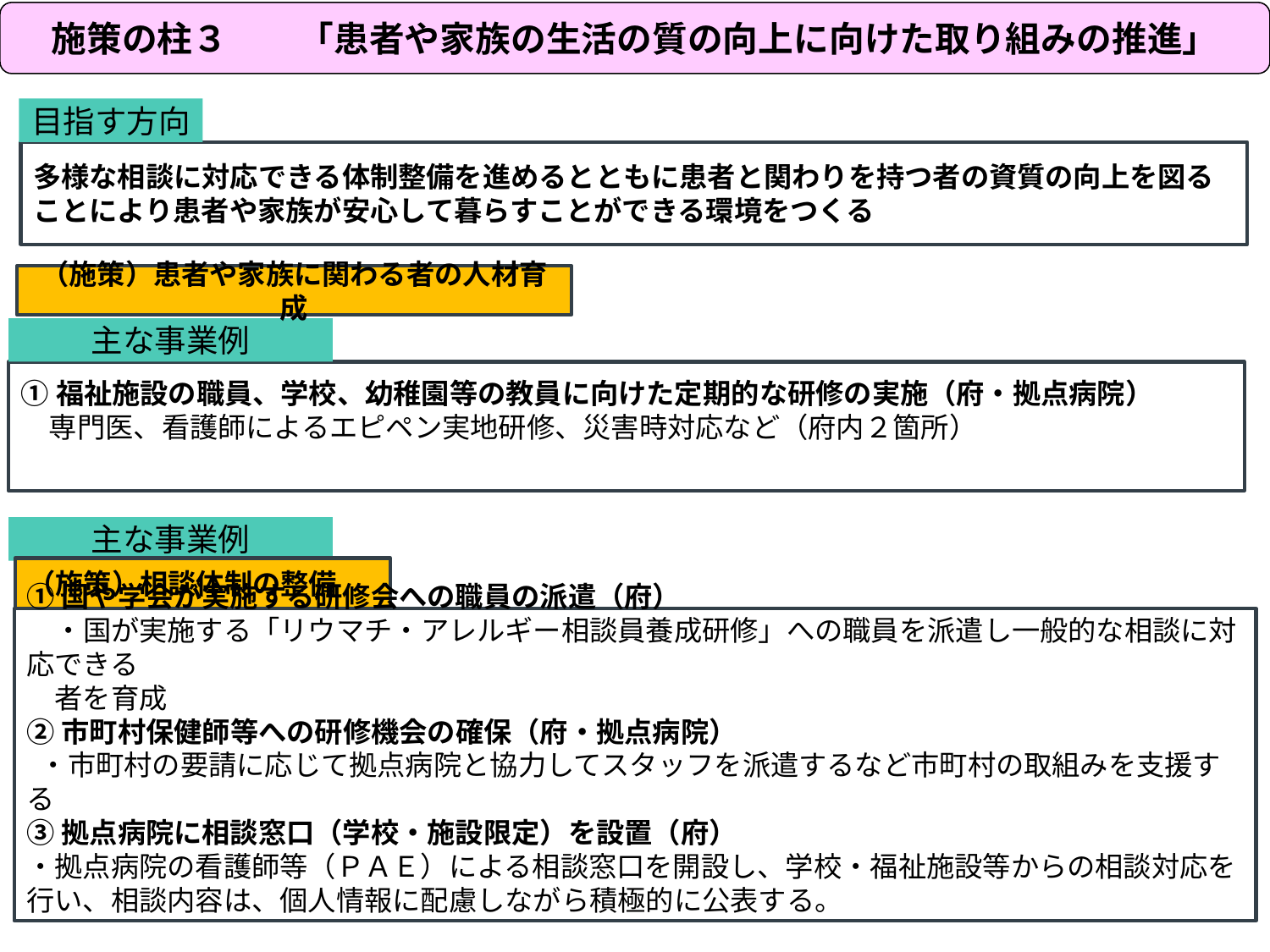

施策の柱３　　「患者や家族の生活の質の向上に向けた取り組みの推進」

目指す方向
多様な相談に対応できる体制整備を進めるとともに患者と関わりを持つ者の資質の向上を図ることにより患者や家族が安心して暮らすことができる環境をつくる
（施策）患者や家族に関わる者の人材育成
主な事業例

①福祉施設の職員、学校、幼稚園等の教員に向けた定期的な研修の実施（府・拠点病院）
　専門医、看護師によるエピペン実地研修、災害時対応など（府内２箇所）

主な事業例
（施策）相談体制の整備
①国や学会が実施する研修会への職員の派遣（府）
　・国が実施する「リウマチ・アレルギー相談員養成研修」への職員を派遣し一般的な相談に対応できる
　者を育成
②市町村保健師等への研修機会の確保（府・拠点病院）
 ・市町村の要請に応じて拠点病院と協力してスタッフを派遣するなど市町村の取組みを支援する
③拠点病院に相談窓口（学校・施設限定）を設置（府）
・拠点病院の看護師等（ＰＡＥ）による相談窓口を開設し、学校・福祉施設等からの相談対応を行い、相談内容は、個人情報に配慮しながら積極的に公表する。